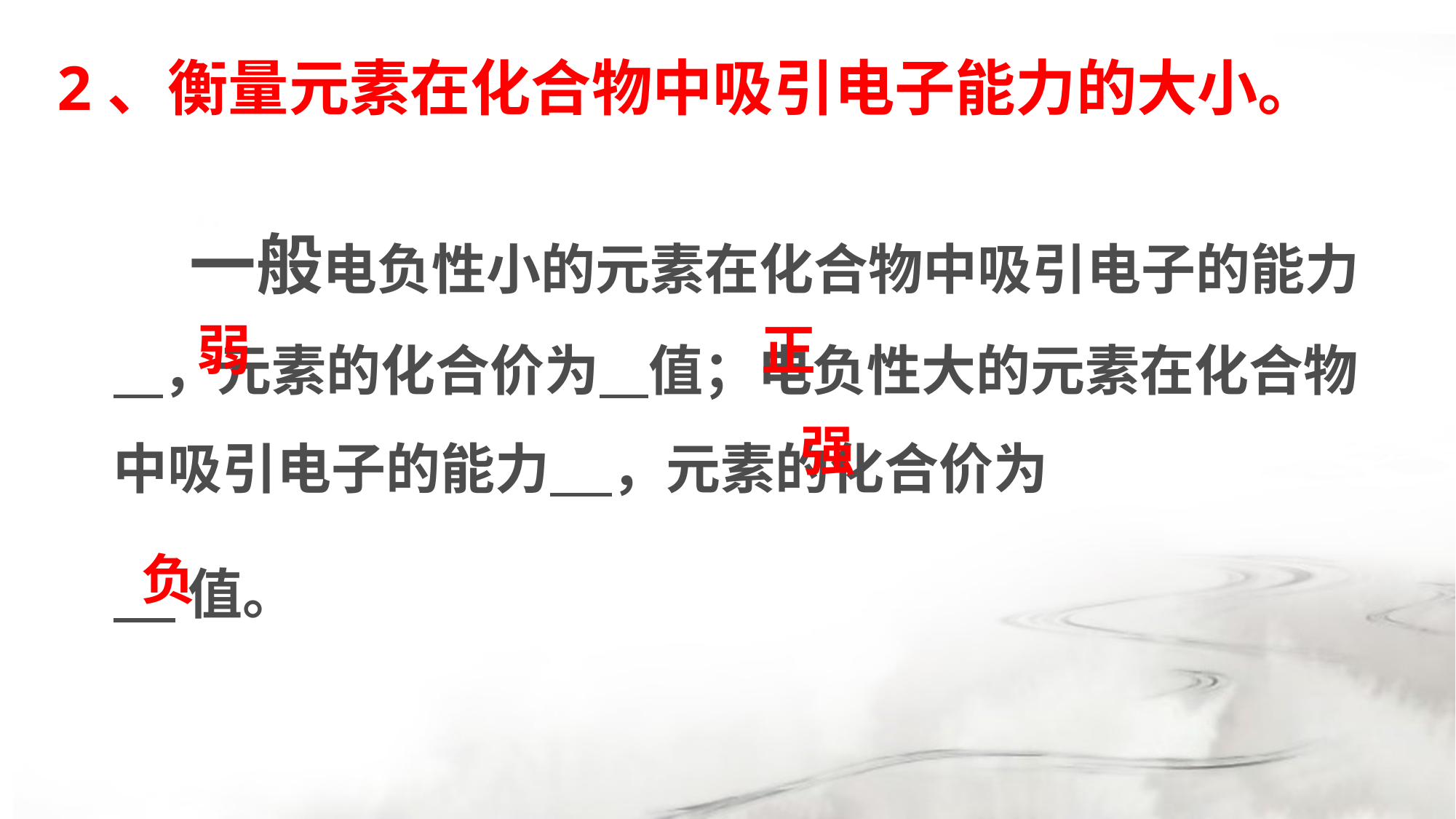

2、衡量元素在化合物中吸引电子能力的大小。
    一般电负性小的元素在化合物中吸引电子的能力     ，元素的化合价为    值；电负性大的元素在化合物中吸引电子的能力     ，元素的化合价为
     值。
弱
正
强
负